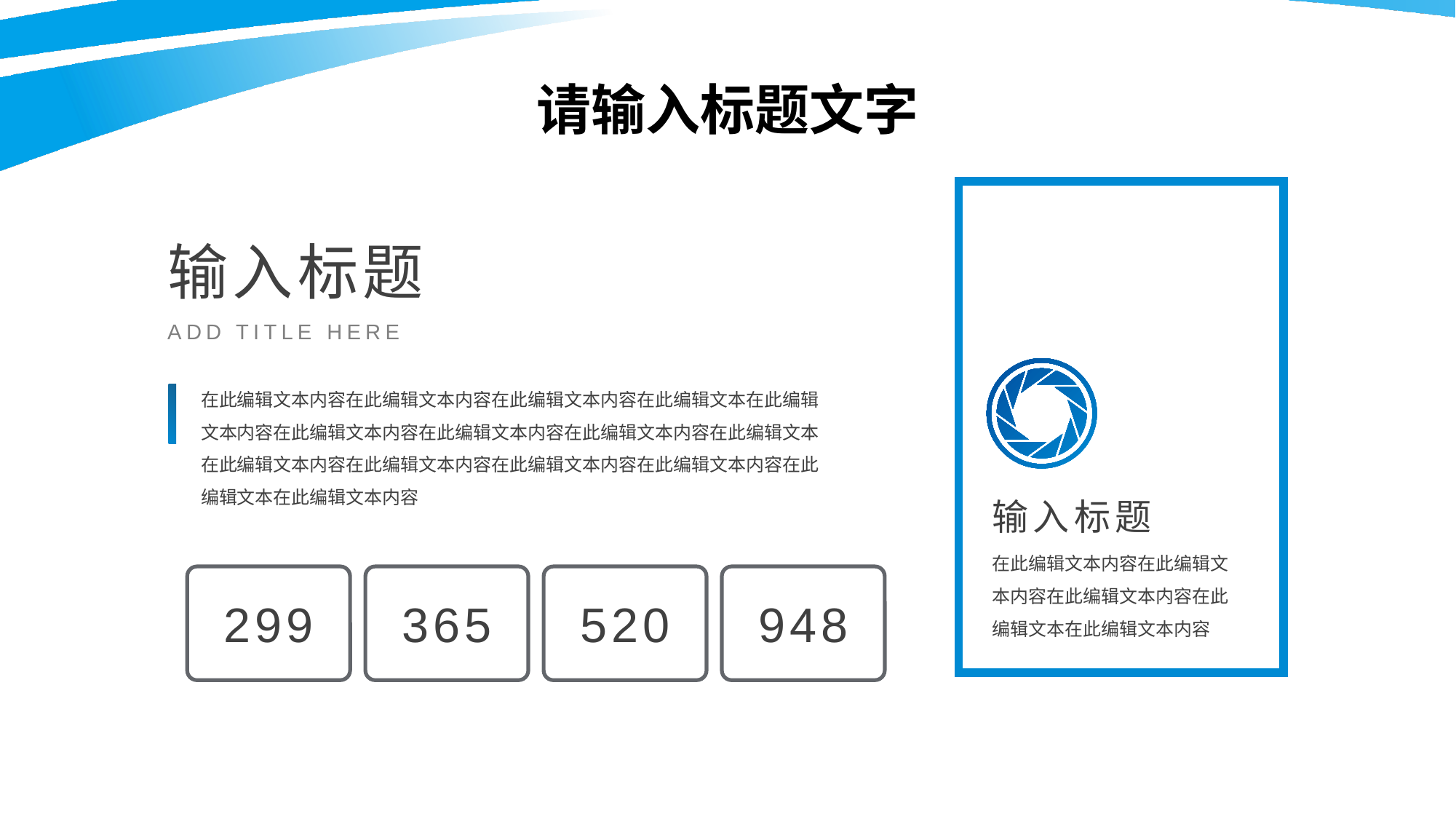

请输入标题文字

输入标题
在此编辑文本内容在此编辑文本内容在此编辑文本内容在此编辑文本在此编辑文本内容
输入标题
ADD TITLE HERE
在此编辑文本内容在此编辑文本内容在此编辑文本内容在此编辑文本在此编辑文本内容在此编辑文本内容在此编辑文本内容在此编辑文本内容在此编辑文本在此编辑文本内容在此编辑文本内容在此编辑文本内容在此编辑文本内容在此编辑文本在此编辑文本内容

948

520

299

365